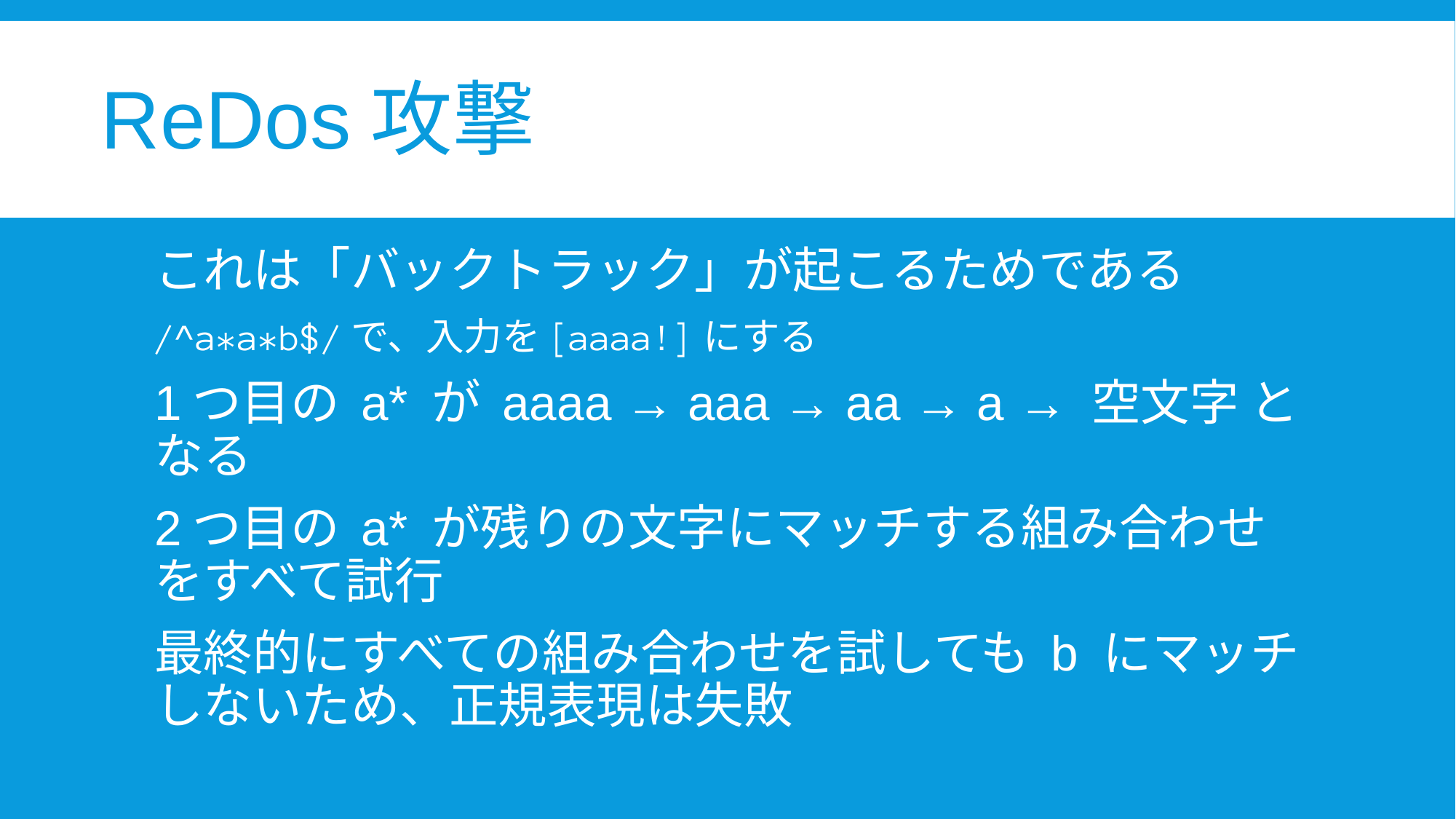

ReDos攻撃
これは「バックトラック」が起こるためである
/^a*a*b$/で、入力を[aaaa!]にする
1つ目の a* が aaaa → aaa → aa → a → 空文字 となる
2つ目の a* が残りの文字にマッチする組み合わせをすべて試行
最終的にすべての組み合わせを試しても b にマッチしないため、正規表現は失敗